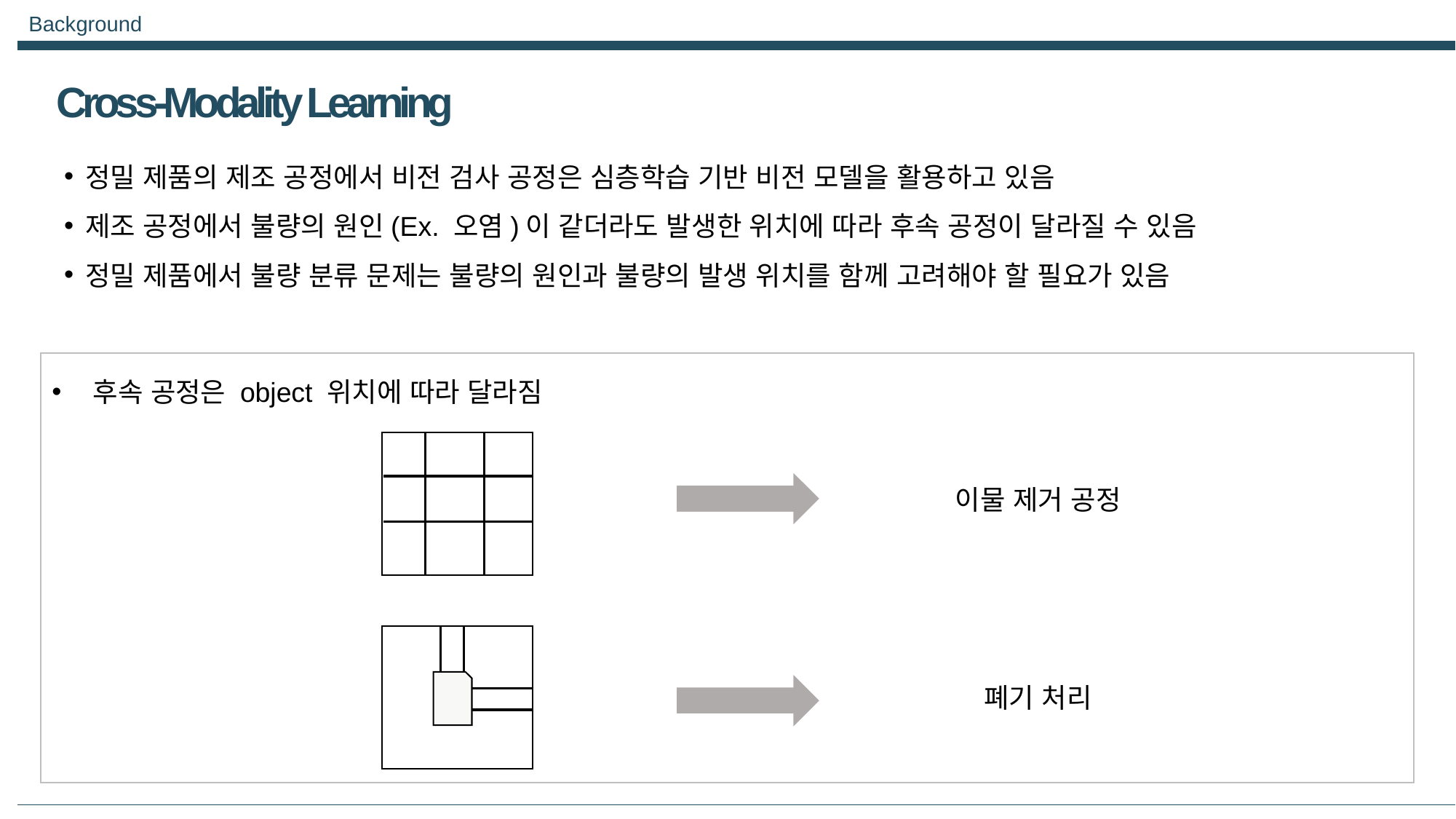

Background
Cross-Modality Learning
정밀 제품의 제조 공정에서 비전 검사 공정은 심층학습 기반 비전 모델을 활용하고 있음
제조 공정에서 불량의 원인(Ex. 오염)이 같더라도 발생한 위치에 따라 후속 공정이 달라질 수 있음
정밀 제품에서 불량 분류 문제는 불량의 원인과 불량의 발생 위치를 함께 고려해야 할 필요가 있음
후속 공정은 object 위치에 따라 달라짐
이미지
이미지
이미지

이물 제거 공정

폐기 처리